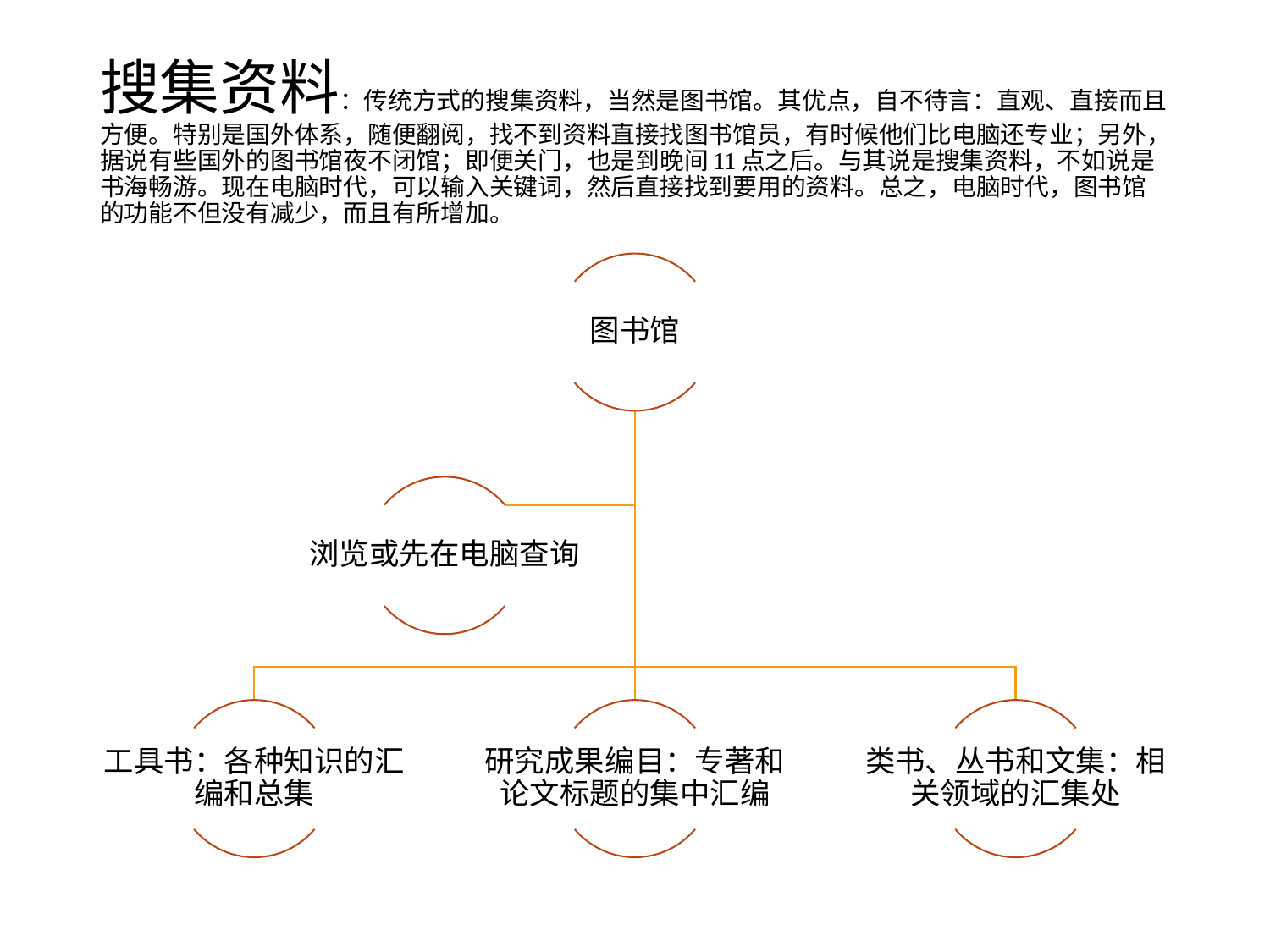

# 搜集资料：传统方式的搜集资料，当然是图书馆。其优点，自不待言：直观、直接而且方便。特别是国外体系，随便翻阅，找不到资料直接找图书馆员，有时候他们比电脑还专业；另外，据说有些国外的图书馆夜不闭馆；即便关门，也是到晚间11点之后。与其说是搜集资料，不如说是书海畅游。现在电脑时代，可以输入关键词，然后直接找到要用的资料。总之，电脑时代，图书馆的功能不但没有减少，而且有所增加。
图书馆
工具书：各种知识的汇编和总集
研究成果编目：专著和论文标题的集中汇编
类书、丛书和文集：相关领域的汇集处
浏览或先在电脑查询